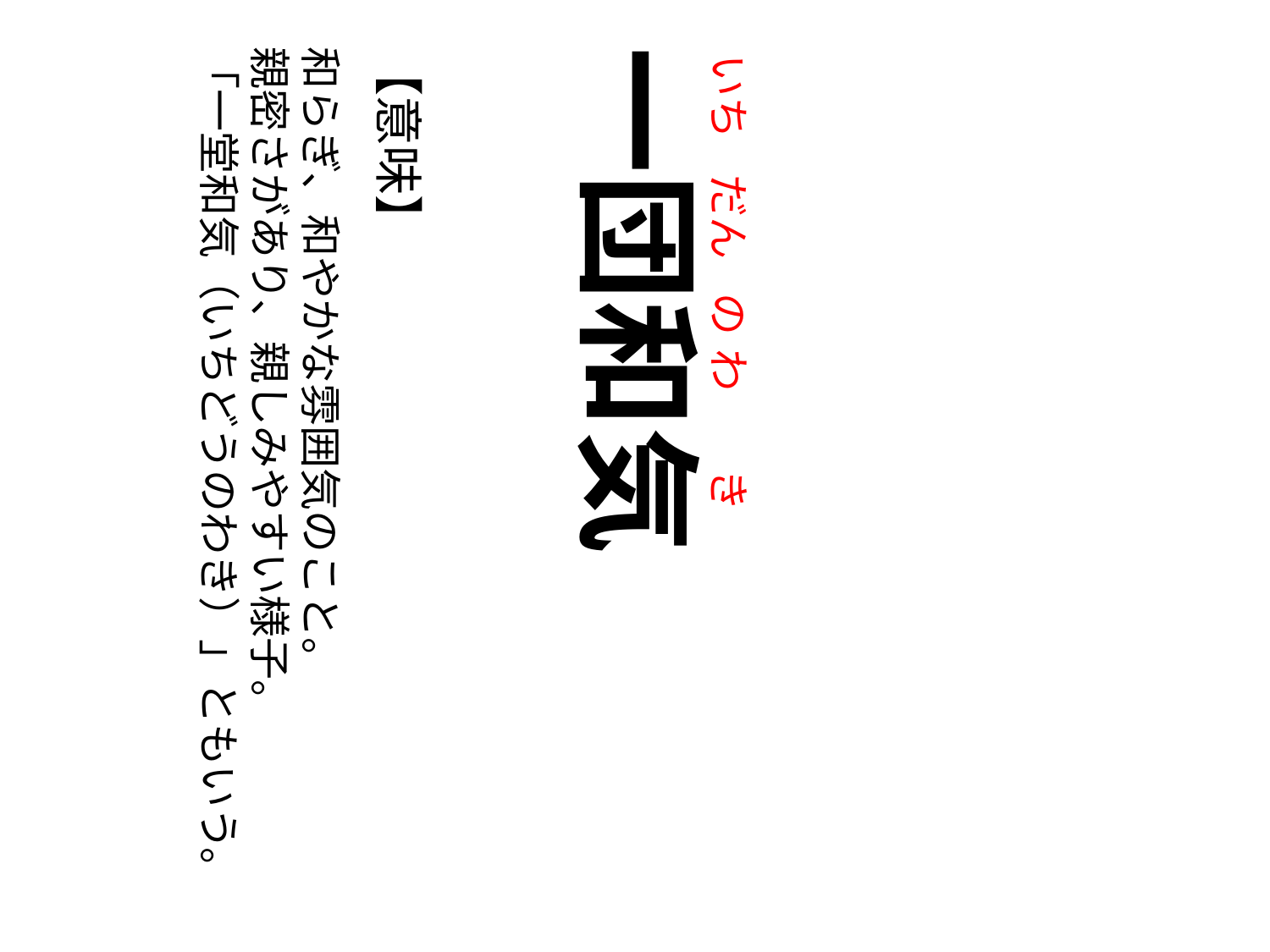

じょう
じょう
じょう
の
じょう
いち
だん
の
わ
き
じょう
の
じょう
じょう
じょう
じょう
の
じょう
の
じょう
の
じょう
和らぎ、和やかな雰囲気のこと。
親密さがあり、親しみやすい様子。
「一堂和気（いちどうのわき）」ともいう。
【意味】
一団和気